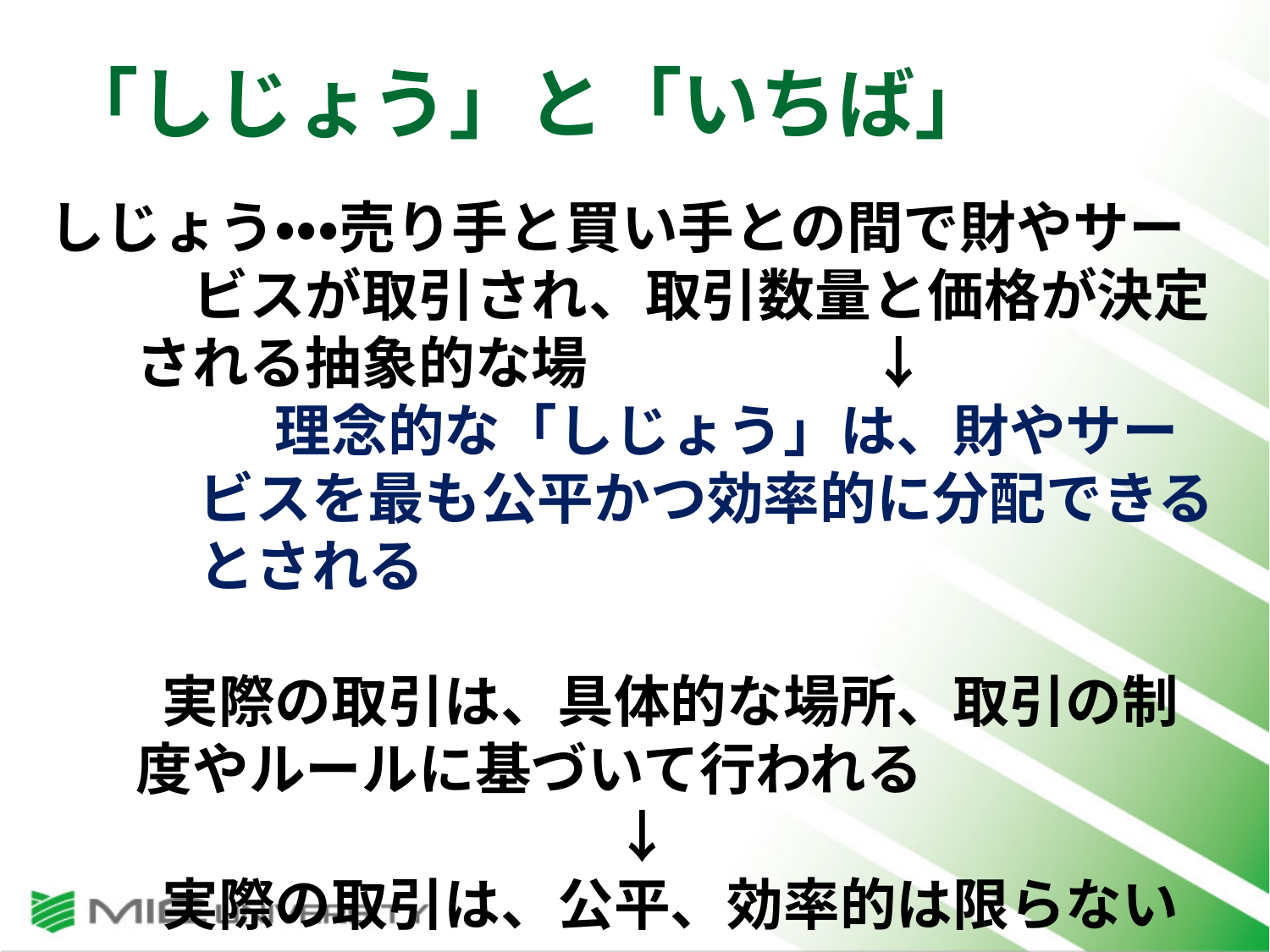

「しじょう」と「いちば」
しじょう・・・売り手と買い手との間で財やサー　ビスが取引され、取引数量と価格が決定される抽象的な場　　　　　↓
　　　　理念的な「しじょう」は、財やサービスを最も公平かつ効率的に分配できるとされる

　　実際の取引は、具体的な場所、取引の制度やルールに基づいて行われる
　　　　　　　　　　↓
　　実際の取引は、公平、効率的は限らない